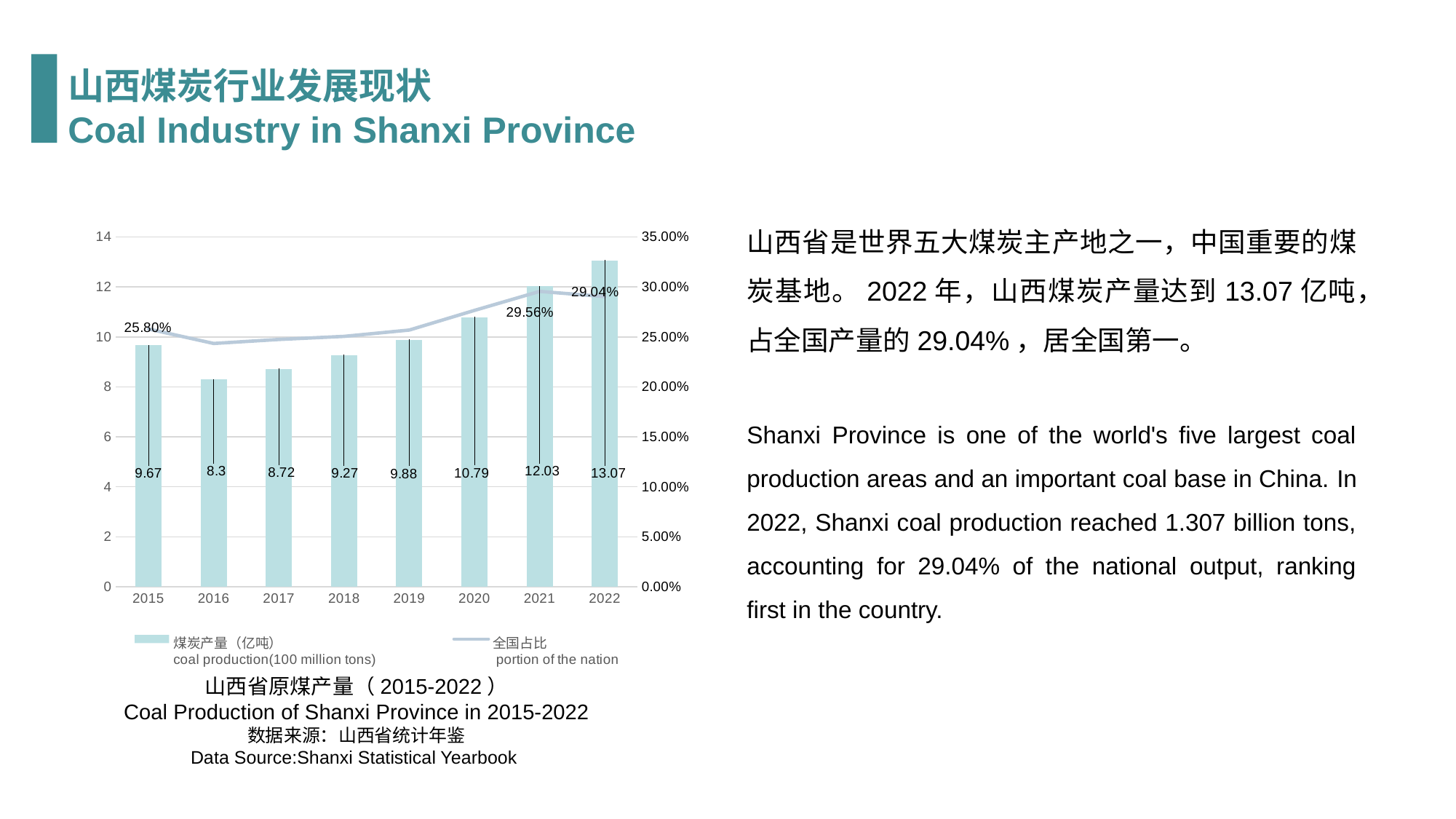

山西煤炭行业发展现状
Coal Industry in Shanxi Province

山西省是世界五大煤炭主产地之一，中国重要的煤炭基地。2022年，山西煤炭产量达到13.07亿吨，占全国产量的29.04%，居全国第一。

Shanxi Province is one of the world's five largest coal production areas and an important coal base in China. In 2022, Shanxi coal production reached 1.307 billion tons, accounting for 29.04% of the national output, ranking first in the country.

### Chart

| Category | 煤炭产量（亿吨）
coal production(100 million tons) | 全国占比
 portion of the nation |
|---|---|---|
| 2015 | 9.67 | 0.258 |
| 2016 | 8.3 | 0.2435 |
| 2017 | 8.72 | 0.2475 |
| 2018 | 9.27 | 0.2506 |
| 2019 | 9.88 | 0.2569 |
| 2020 | 10.79 | 0.276554626587177 |
| 2021 | 12.03 | 0.2956 |
| 2022 | 13.07 | 0.2904 |
山西省原煤产量（2015-2022）
Coal Production of Shanxi Province in 2015-2022
数据来源：山西省统计年鉴
Data Source:Shanxi Statistical Yearbook